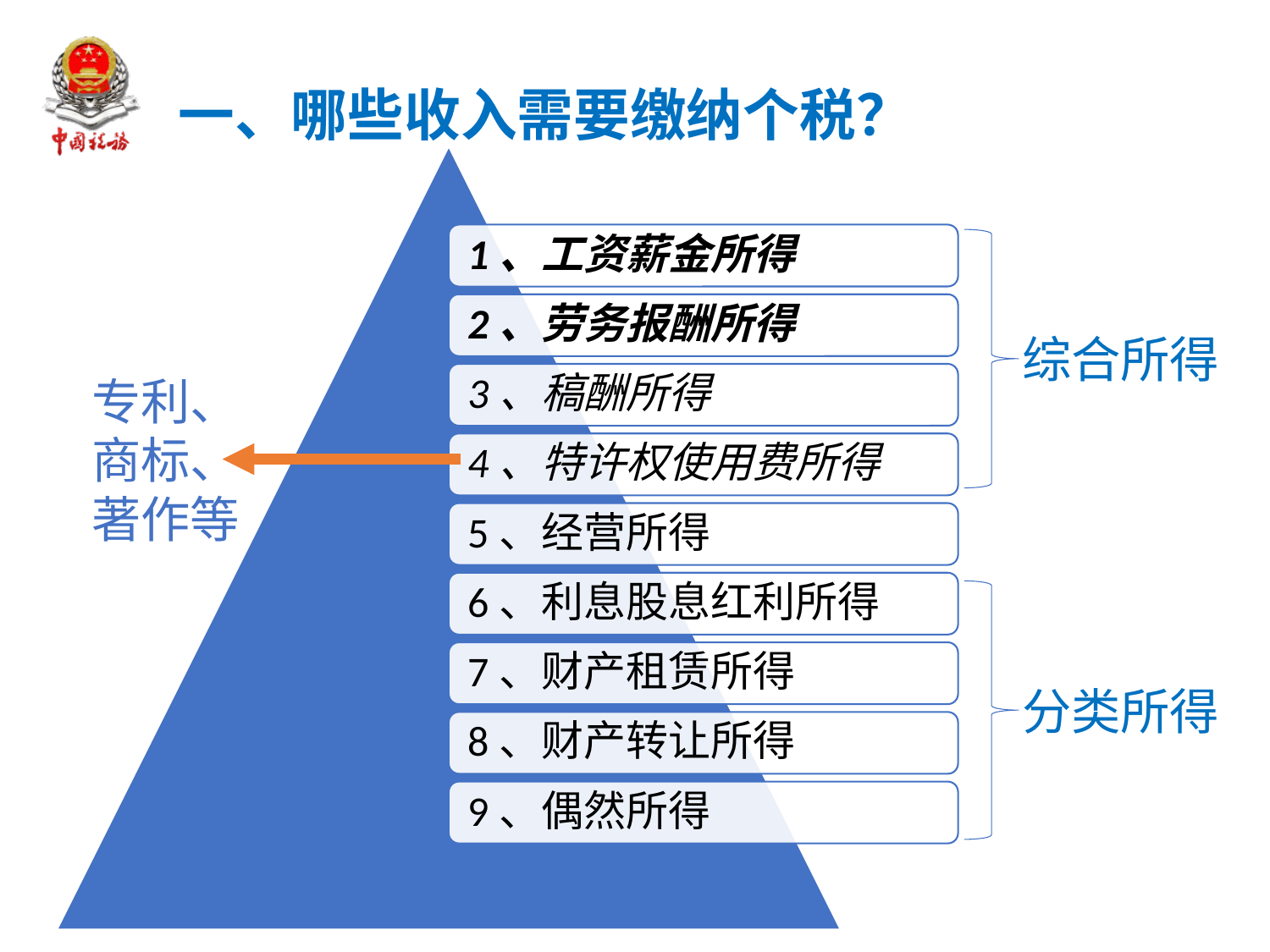

一、哪些收入需要缴纳个税？
1、工资薪金所得
2、劳务报酬所得
3、稿酬所得
4、特许权使用费所得
5、经营所得
6、利息股息红利所得
7、财产租赁所得
8、财产转让所得
9、偶然所得

综合所得
专利、商标、著作等

分类所得